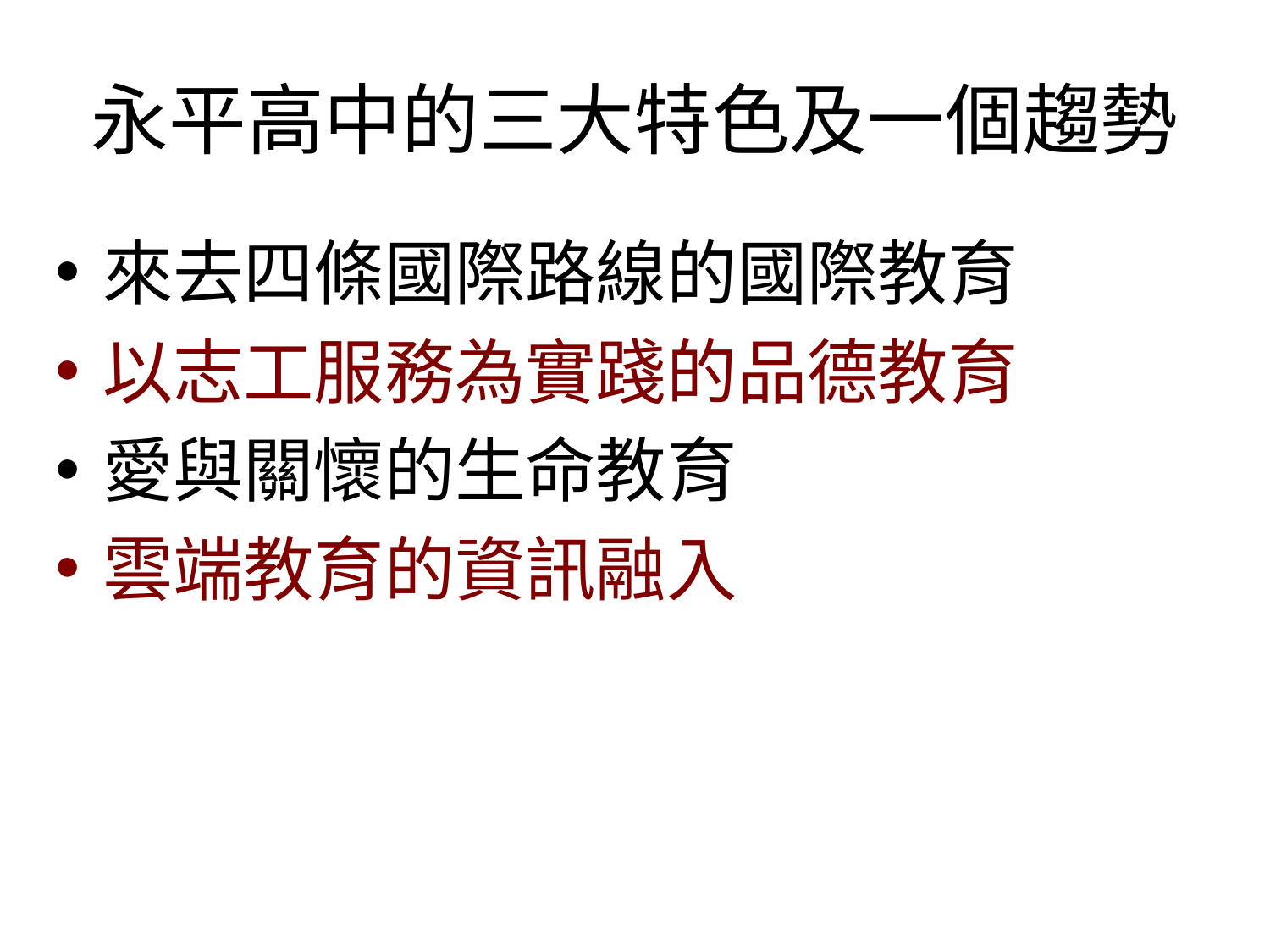

# 永平高中的三大特色及一個趨勢
來去四條國際路線的國際教育
以志工服務為實踐的品德教育
愛與關懷的生命教育
雲端教育的資訊融入